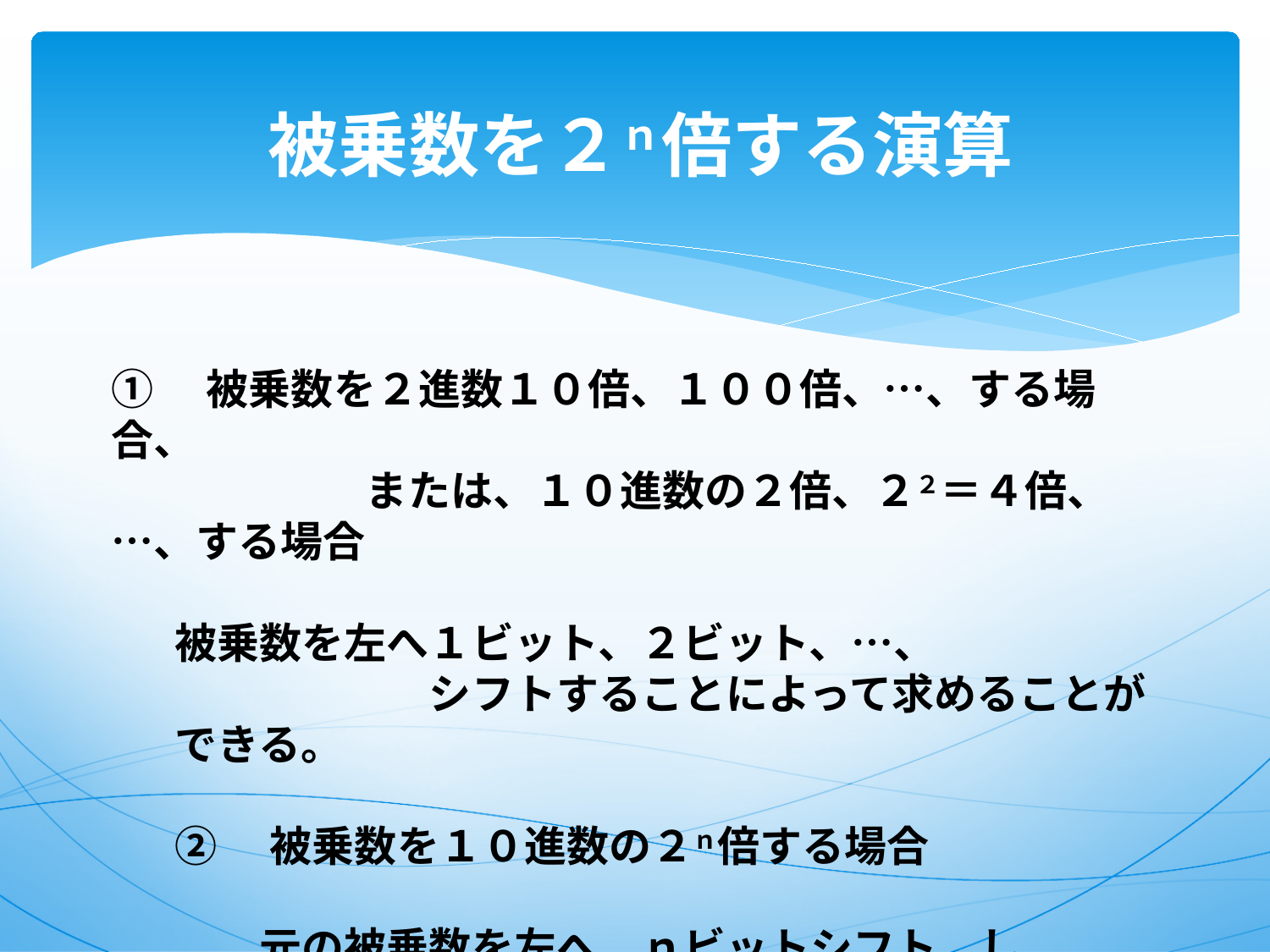

# 被乗数を２ｎ倍する演算
①　被乗数を２進数１０倍、１００倍、…、する場合、
　　　　　　または、１０進数の２倍、２２＝４倍、…、する場合

被乗数を左へ１ビット、２ビット、…、
　　　　　　シフトすることによって求めることができる。

②　被乗数を１０進数の２ｎ倍する場合

　　元の被乗数を左へ　ｎビットシフト　し、
　　　　　　　　下位の桁の空いたところには０を詰めていく。